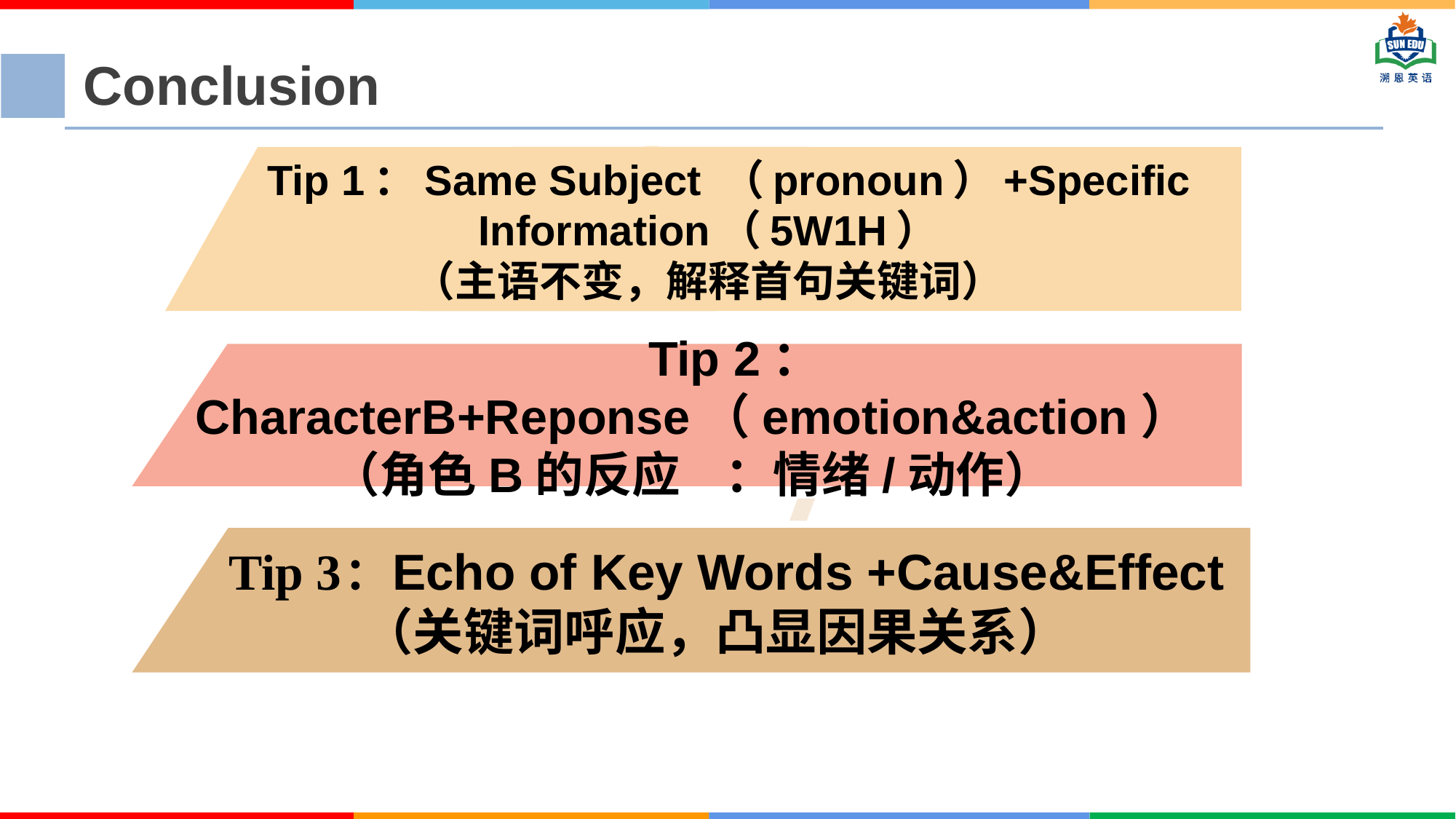

Conclusion

    Tip 1：Same Subject （pronoun）+Specific Information（5W1H）
（主语不变，解释首句关键词）
LOREM

          Tip 2：CharacterB+Reponse（emotion&action）（角色B的反应    ：情绪/动作）

LOREM

              Tip 3：Echo of Key Words +Cause&Effect
                  （关键词呼应，凸显因果关系）